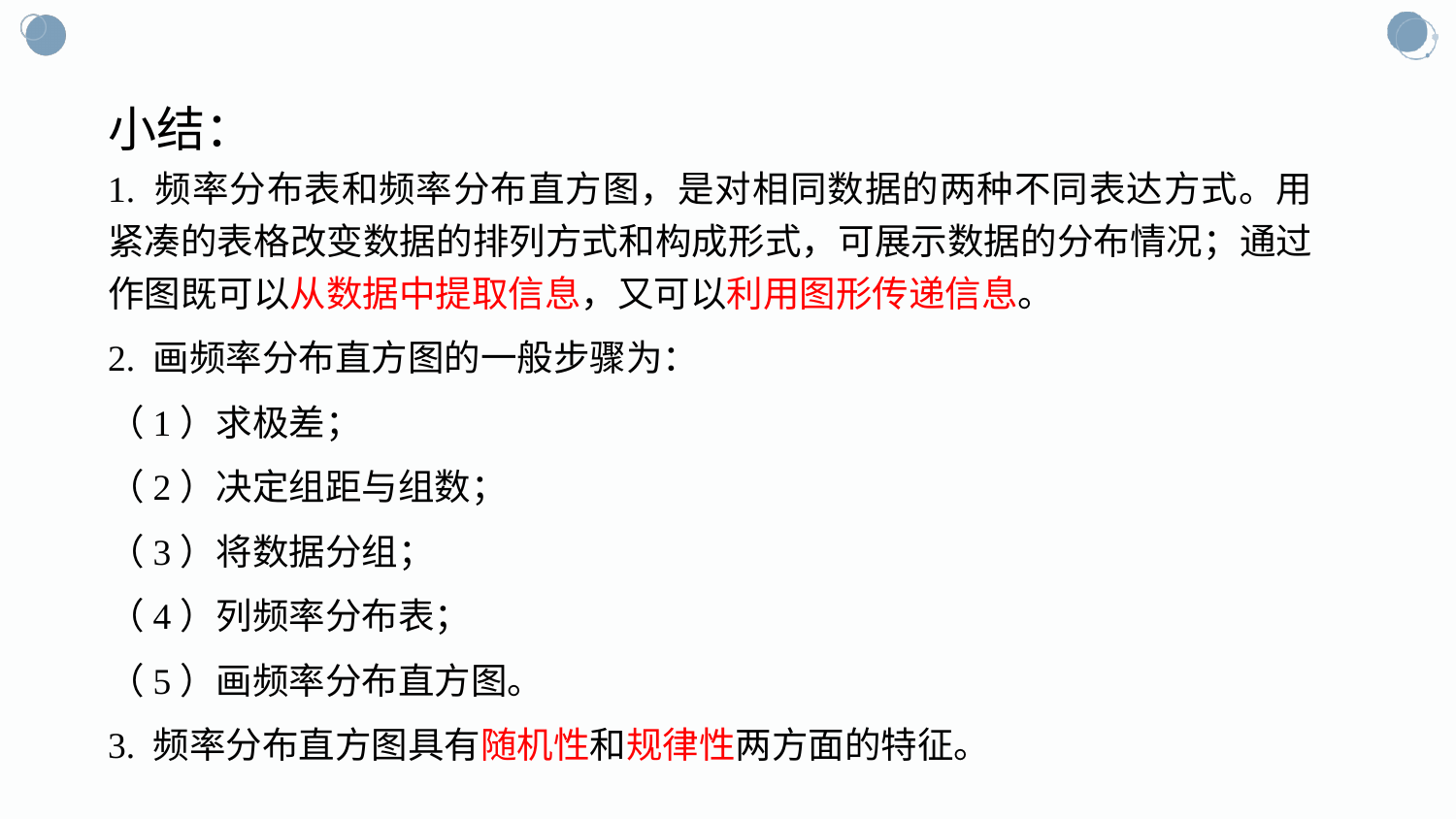

小结：
1. 频率分布表和频率分布直方图，是对相同数据的两种不同表达方式。用紧凑的表格改变数据的排列方式和构成形式，可展示数据的分布情况；通过作图既可以从数据中提取信息，又可以利用图形传递信息。
2. 画频率分布直方图的一般步骤为：
（1）求极差；
（2）决定组距与组数；
（3）将数据分组；
（4）列频率分布表；
（5）画频率分布直方图。
3. 频率分布直方图具有随机性和规律性两方面的特征。